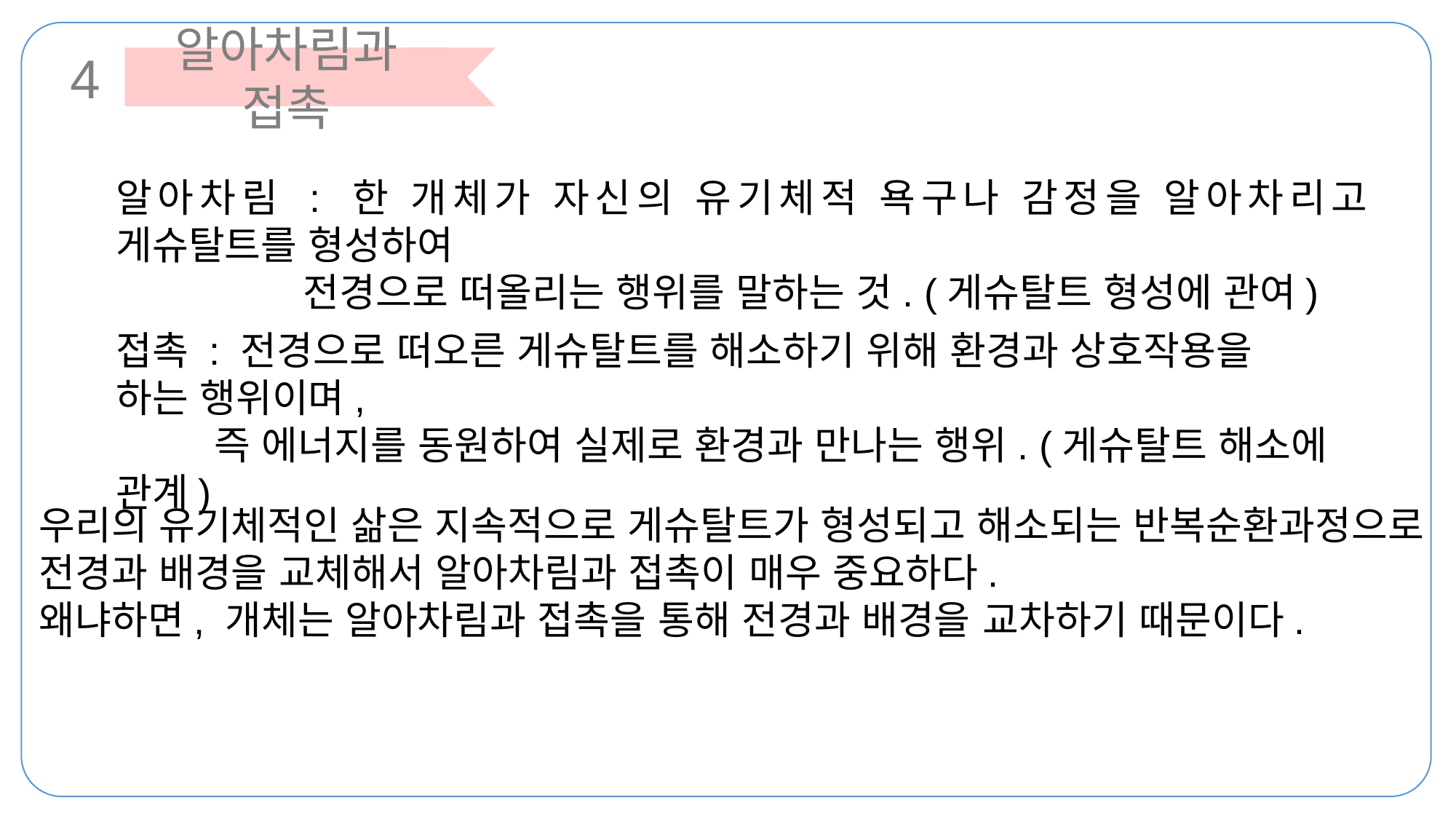

4
알아차림과 접촉

알아차림 : 한 개체가 자신의 유기체적 욕구나 감정을 알아차리고 게슈탈트를 형성하여
                전경으로 떠올리는 행위를 말하는 것. (게슈탈트 형성에 관여)
접촉 : 전경으로 떠오른 게슈탈트를 해소하기 위해 환경과 상호작용을 하는 행위이며,
        즉 에너지를 동원하여 실제로 환경과 만나는 행위. (게슈탈트 해소에 관계)
우리의 유기체적인 삶은 지속적으로 게슈탈트가 형성되고 해소되는 반복순환과정으로
전경과 배경을 교체해서 알아차림과 접촉이 매우 중요하다.
왜냐하면, 개체는 알아차림과 접촉을 통해 전경과 배경을 교차하기 때문이다.